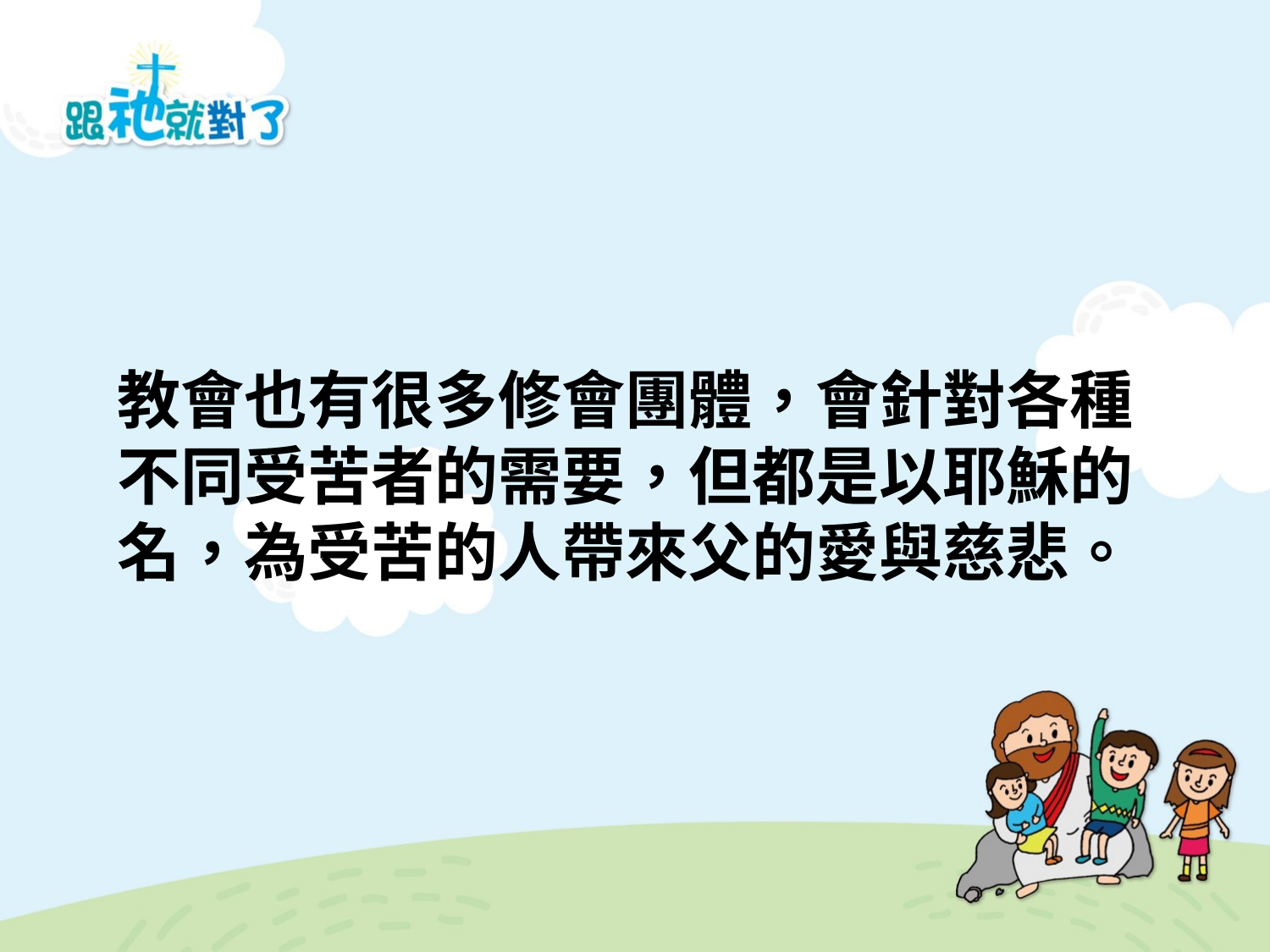

教會也有很多修會團體，會針對各種不同受苦者的需要，但都是以耶穌的名，為受苦的人帶來父的愛與慈悲。